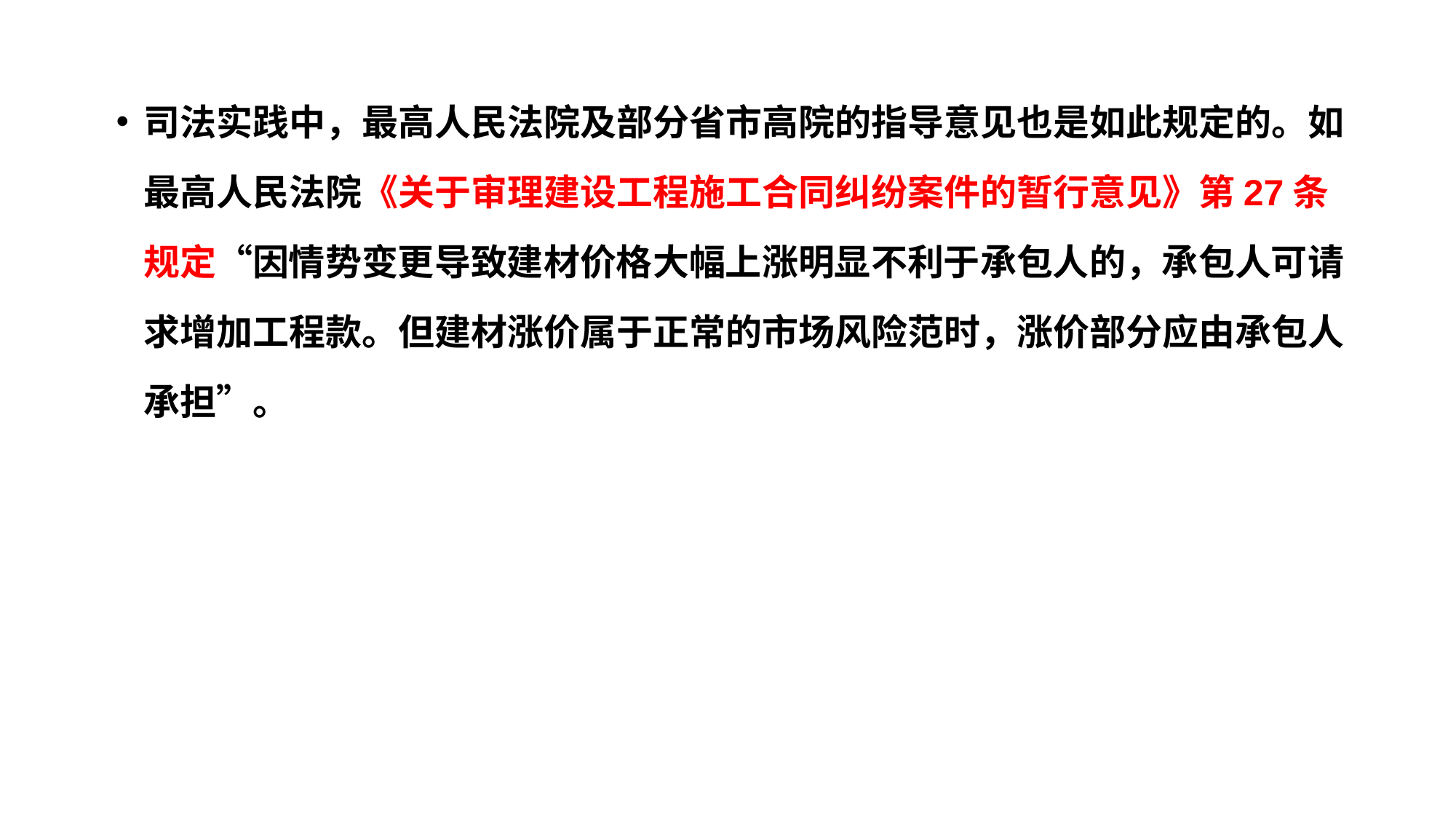

司法实践中，最高人民法院及部分省市高院的指导意见也是如此规定的。如最高人民法院《关于审理建设工程施工合同纠纷案件的暂行意见》第27条规定“因情势变更导致建材价格大幅上涨明显不利于承包人的，承包人可请求增加工程款。但建材涨价属于正常的市场风险范时，涨价部分应由承包人承担”。